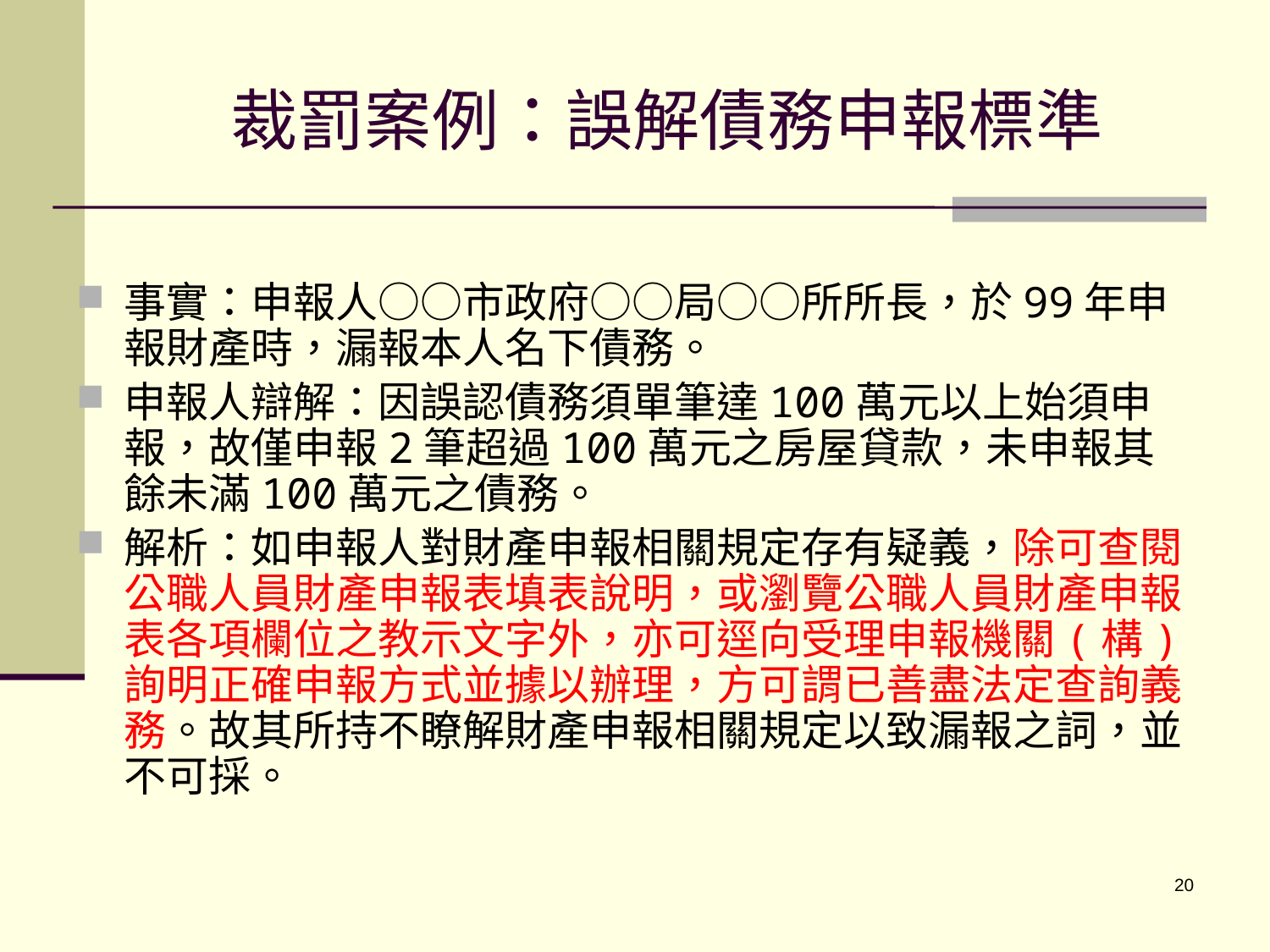

# 裁罰案例：誤解債務申報標準
事實：申報人○○市政府○○局○○所所長，於99年申報財產時，漏報本人名下債務。
申報人辯解：因誤認債務須單筆達100萬元以上始須申報，故僅申報2筆超過100萬元之房屋貸款，未申報其餘未滿100萬元之債務。
解析：如申報人對財產申報相關規定存有疑義，除可查閱公職人員財產申報表填表說明，或瀏覽公職人員財產申報表各項欄位之教示文字外，亦可逕向受理申報機關(構)詢明正確申報方式並據以辦理，方可謂已善盡法定查詢義務。故其所持不瞭解財產申報相關規定以致漏報之詞，並不可採。
20